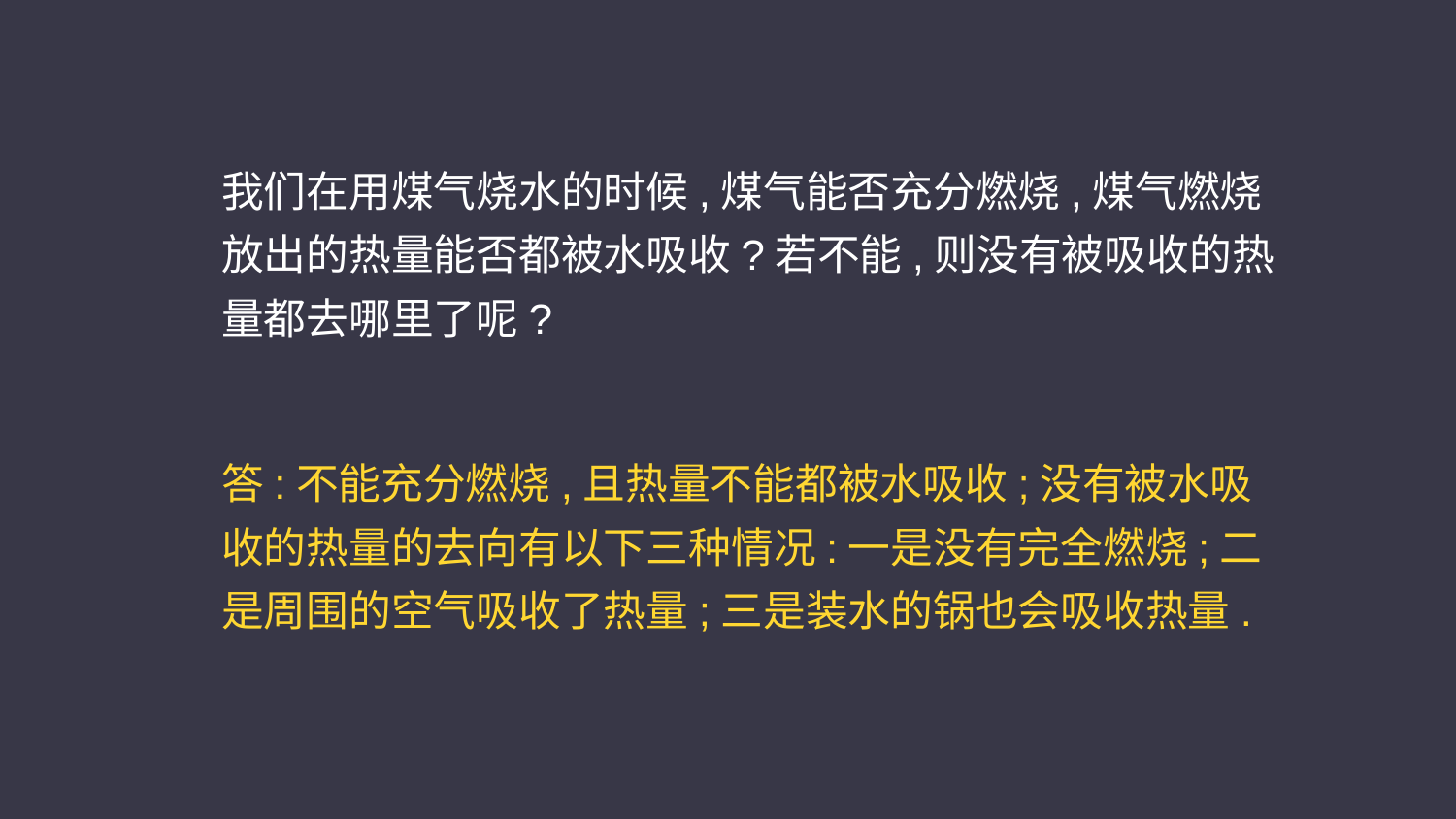

我们在用煤气烧水的时候,煤气能否充分燃烧,煤气燃烧放出的热量能否都被水吸收?若不能,则没有被吸收的热量都去哪里了呢?
答:不能充分燃烧,且热量不能都被水吸收;没有被水吸收的热量的去向有以下三种情况:一是没有完全燃烧;二是周围的空气吸收了热量;三是装水的锅也会吸收热量.